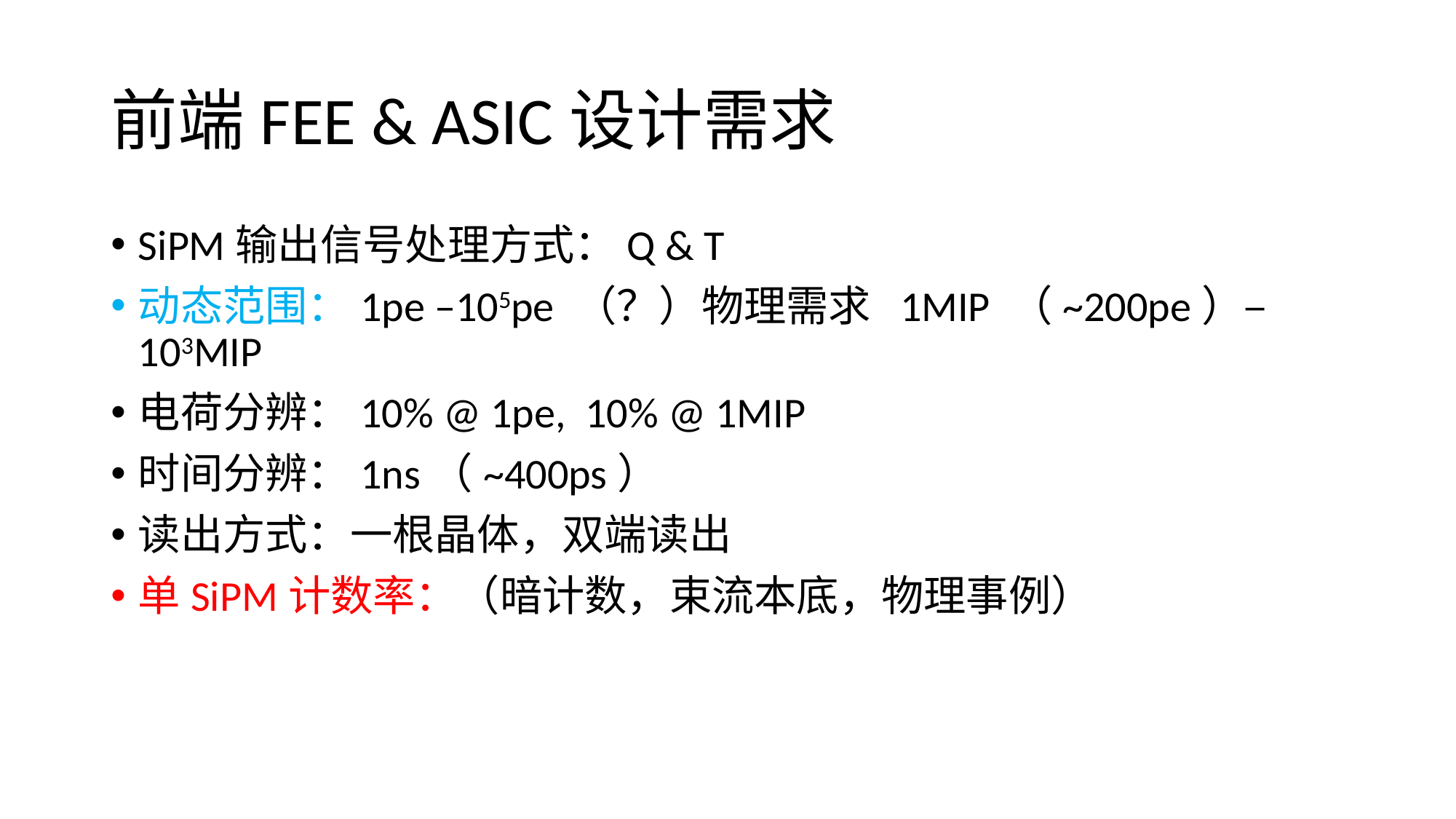

# 前端FEE & ASIC设计需求
SiPM输出信号处理方式：Q & T
动态范围：1pe –105pe （？）物理需求  1MIP （~200pe）–103MIP
电荷分辨：10% @ 1pe,  10% @ 1MIP
时间分辨：1ns（~400ps）
读出方式：一根晶体，双端读出
单SiPM计数率：（暗计数，束流本底，物理事例）